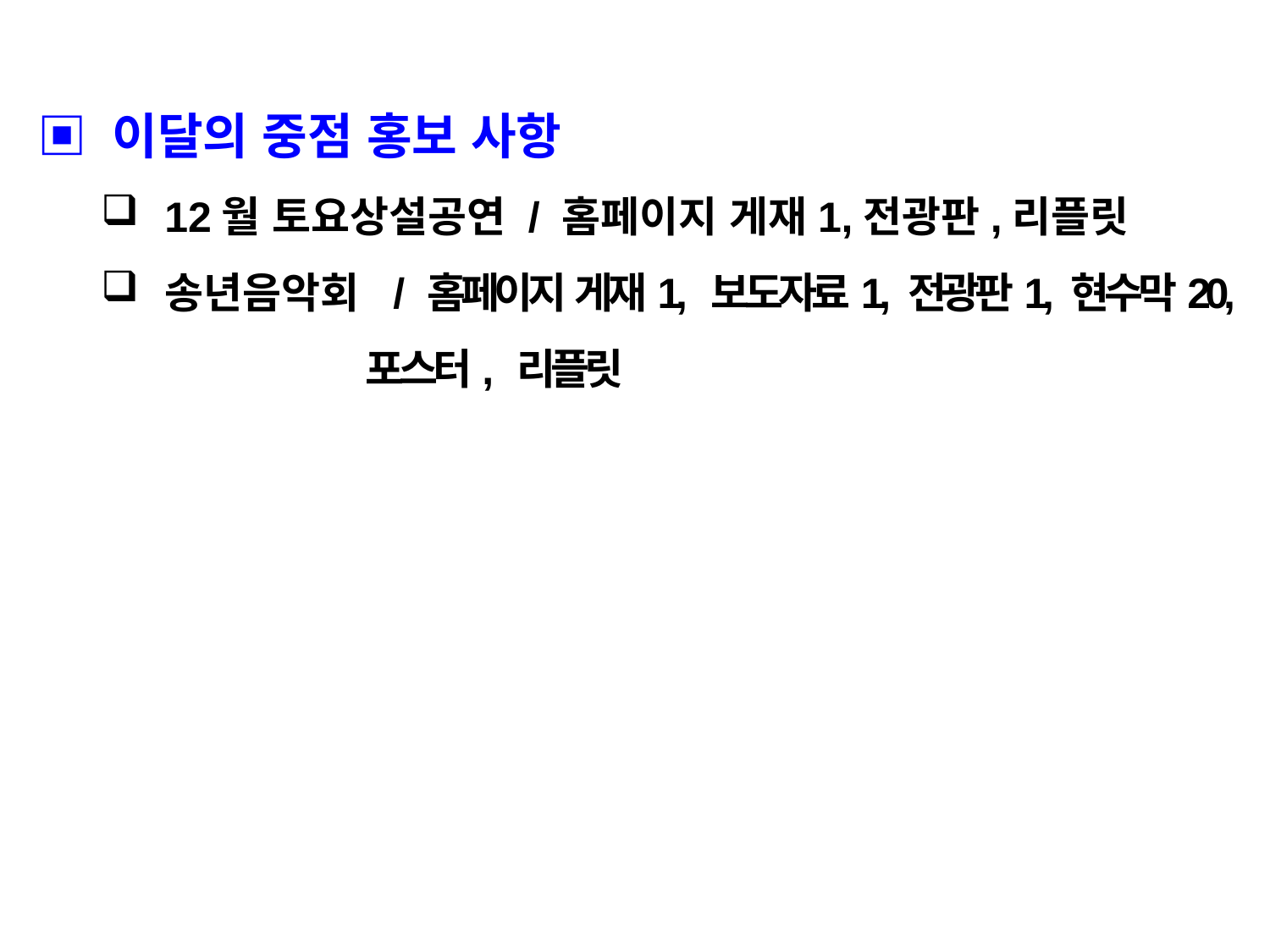

▣ 이달의 중점 홍보 사항
12월 토요상설공연 / 홈페이지 게재1,전광판,리플릿
송년음악회  / 홈페이지  게재1,  보도자료1, 전광판1, 현수막20,
                                      포스터,  리플릿